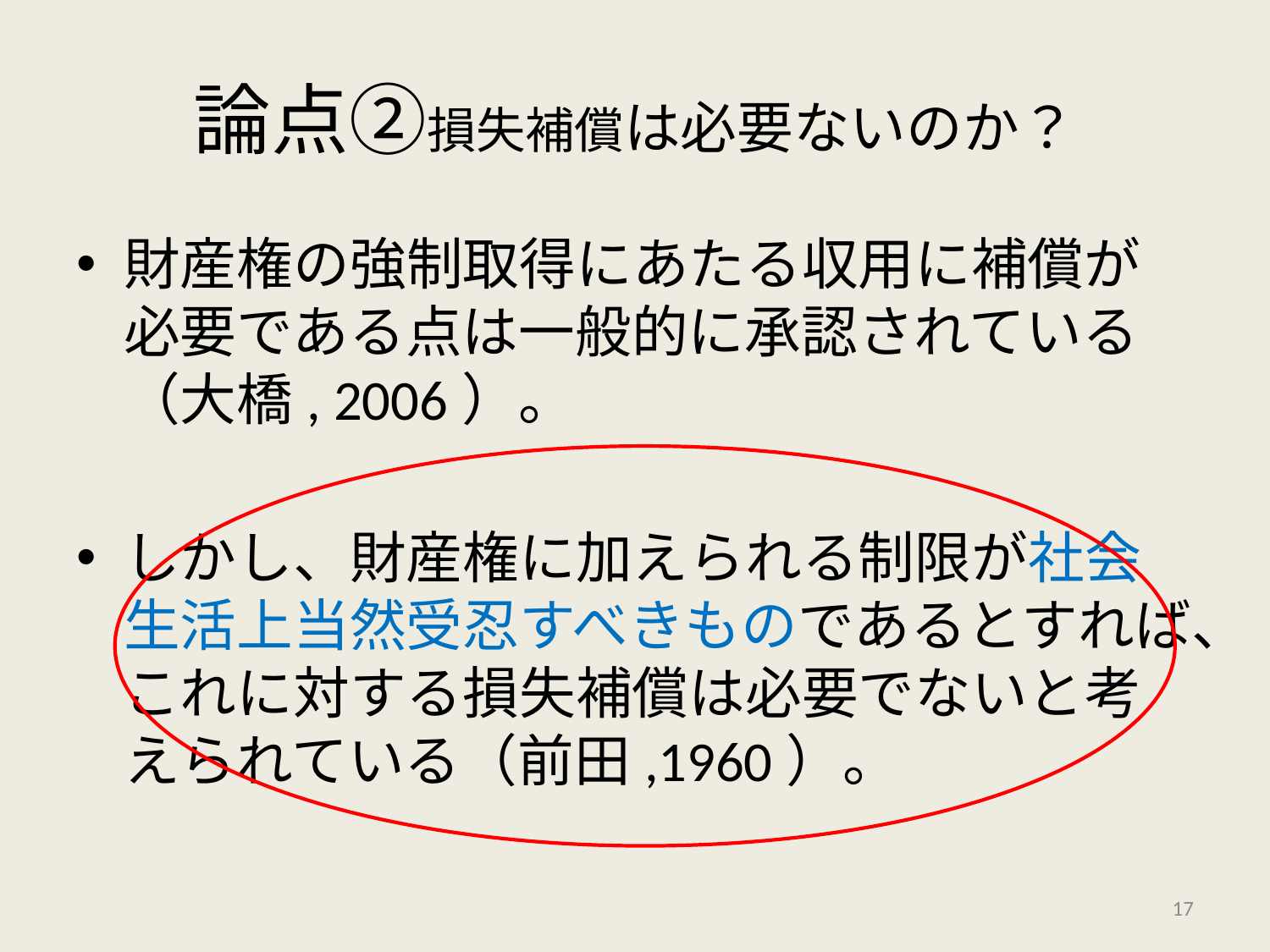

# 論点②損失補償は必要ないのか？
財産権の強制取得にあたる収用に補償が必要である点は一般的に承認されている（大橋, 2006）。

しかし、財産権に加えられる制限が社会生活上当然受忍すべきものであるとすれば、これに対する損失補償は必要でないと考えられている（前田,1960）。

17